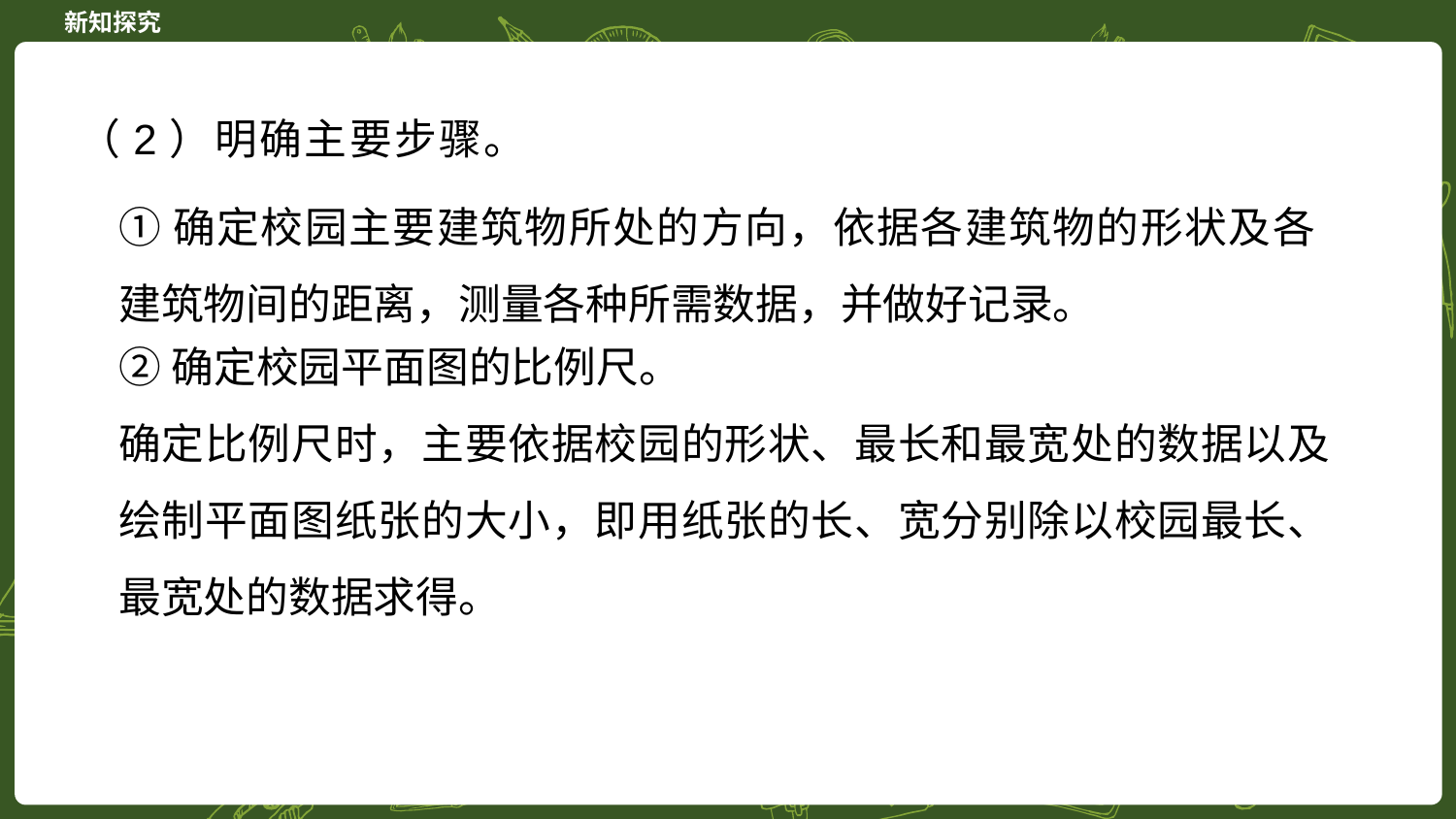

（2）明确主要步骤。
①确定校园主要建筑物所处的方向，依据各建筑物的形状及各建筑物间的距离，测量各种所需数据，并做好记录。
②确定校园平面图的比例尺。
确定比例尺时，主要依据校园的形状、最长和最宽处的数据以及绘制平面图纸张的大小，即用纸张的长、宽分别除以校园最长、最宽处的数据求得。